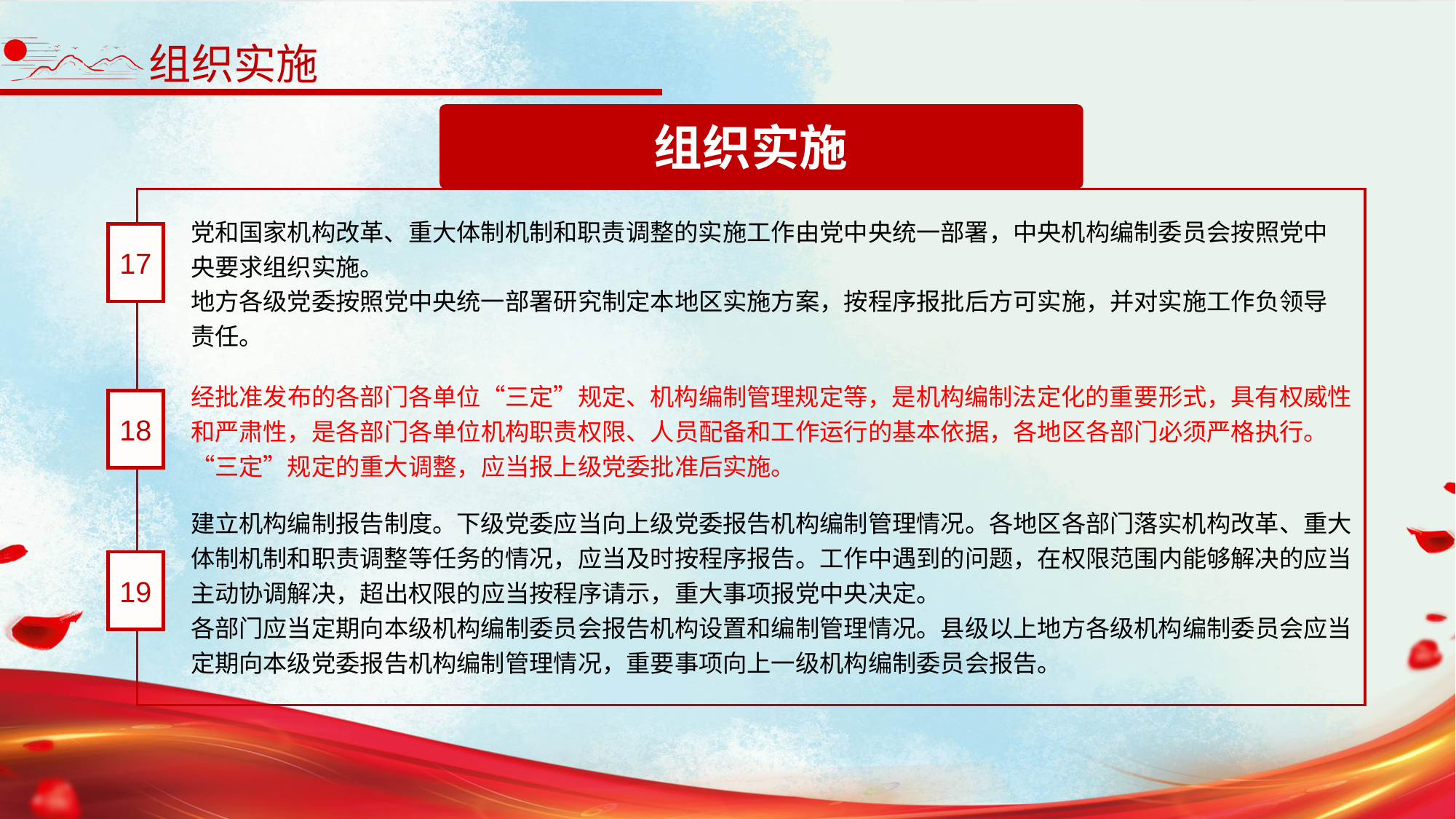

组织实施

组织实施

党和国家机构改革、重大体制机制和职责调整的实施工作由党中央统一部署，中央机构编制委员会按照党中央要求组织实施。
地方各级党委按照党中央统一部署研究制定本地区实施方案，按程序报批后方可实施，并对实施工作负领导责任。
17
经批准发布的各部门各单位“三定”规定、机构编制管理规定等，是机构编制法定化的重要形式，具有权威性和严肃性，是各部门各单位机构职责权限、人员配备和工作运行的基本依据，各地区各部门必须严格执行。“三定”规定的重大调整，应当报上级党委批准后实施。
18
建立机构编制报告制度。下级党委应当向上级党委报告机构编制管理情况。各地区各部门落实机构改革、重大体制机制和职责调整等任务的情况，应当及时按程序报告。工作中遇到的问题，在权限范围内能够解决的应当主动协调解决，超出权限的应当按程序请示，重大事项报党中央决定。
各部门应当定期向本级机构编制委员会报告机构设置和编制管理情况。县级以上地方各级机构编制委员会应当定期向本级党委报告机构编制管理情况，重要事项向上一级机构编制委员会报告。
19